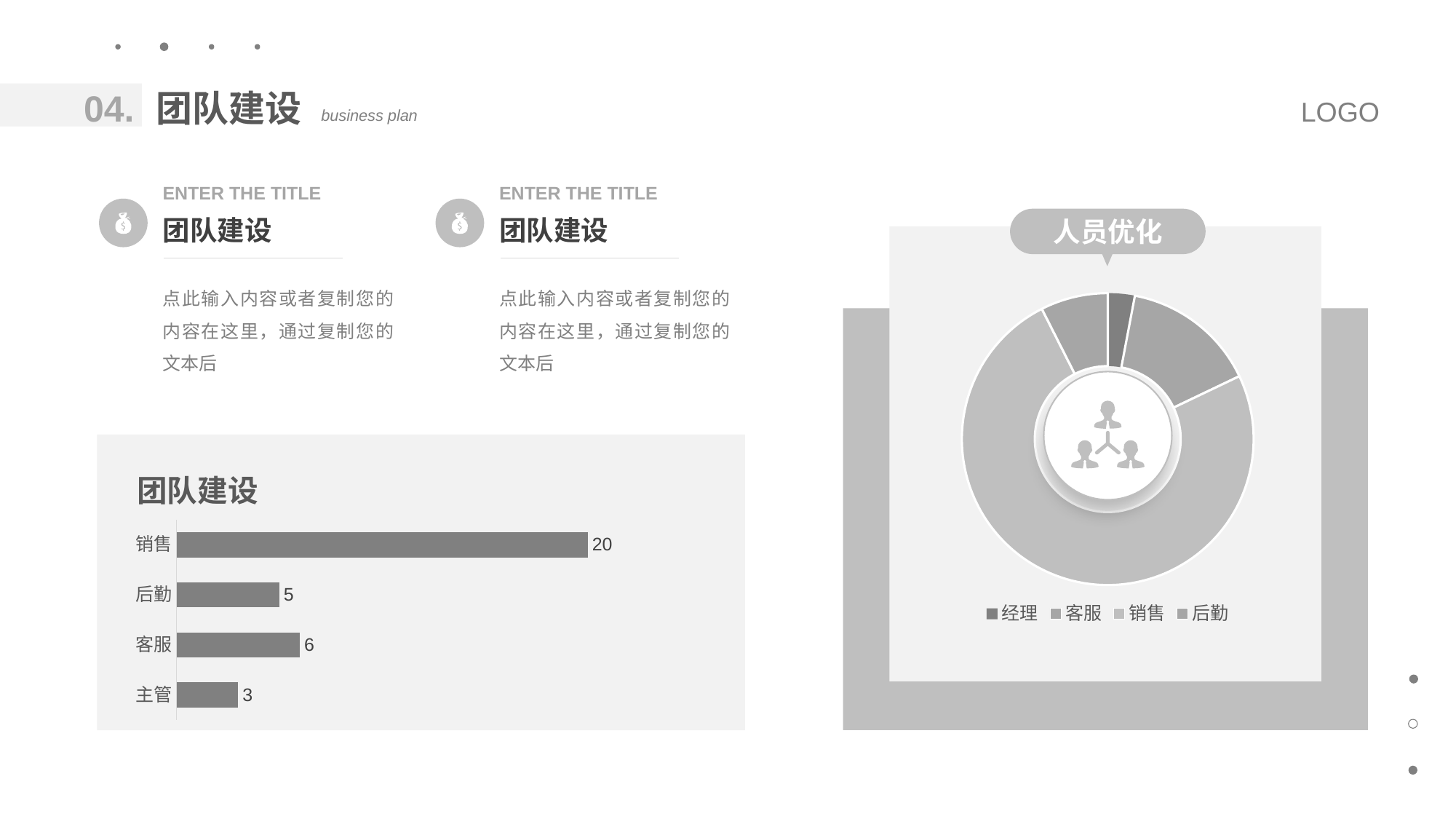

04.
团队建设

LOGO

business plan
ENTER THE TITLE
ENTER THE TITLE

团队建设
团队建设
人员优化

点此输入内容或者复制您的内容在这里，通过复制您的文本后
点此输入内容或者复制您的内容在这里，通过复制您的文本后

### Chart

| Category | 人力编制 |
|---|---|
| 经理 | 2.0 |
| 客服 | 10.0 |
| 销售 | 50.0 |
| 后勤 | 5.0 |

团队建设

### Chart

| Category | 系列 1 |
|---|---|
| 主管 | 3.0 |
| 客服 | 6.0 |
| 后勤 | 5.0 |
| 销售 | 20.0 |